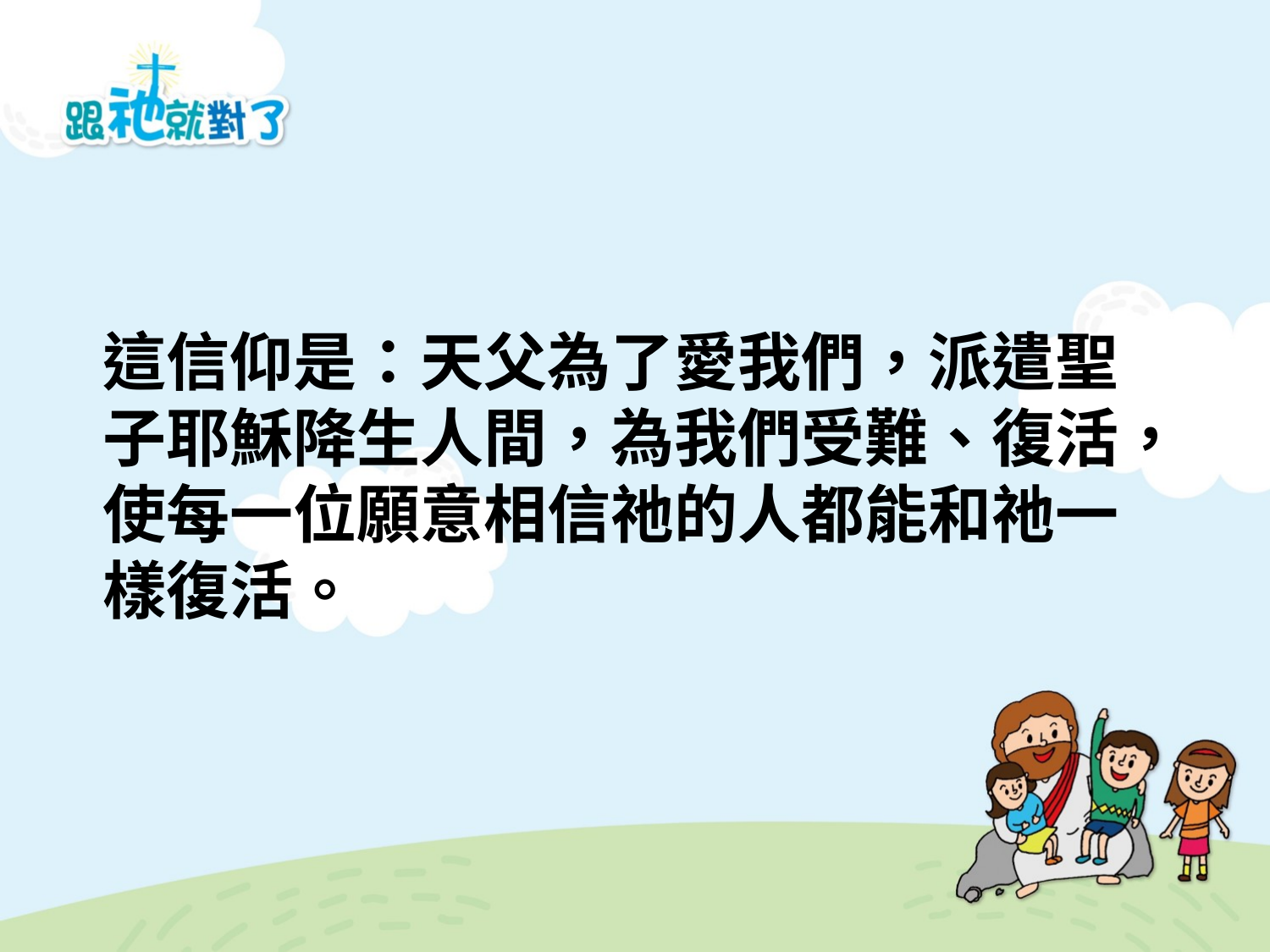

這信仰是：天父為了愛我們，派遣聖子耶穌降生人間，為我們受難、復活，使每一位願意相信祂的人都能和祂一樣復活。